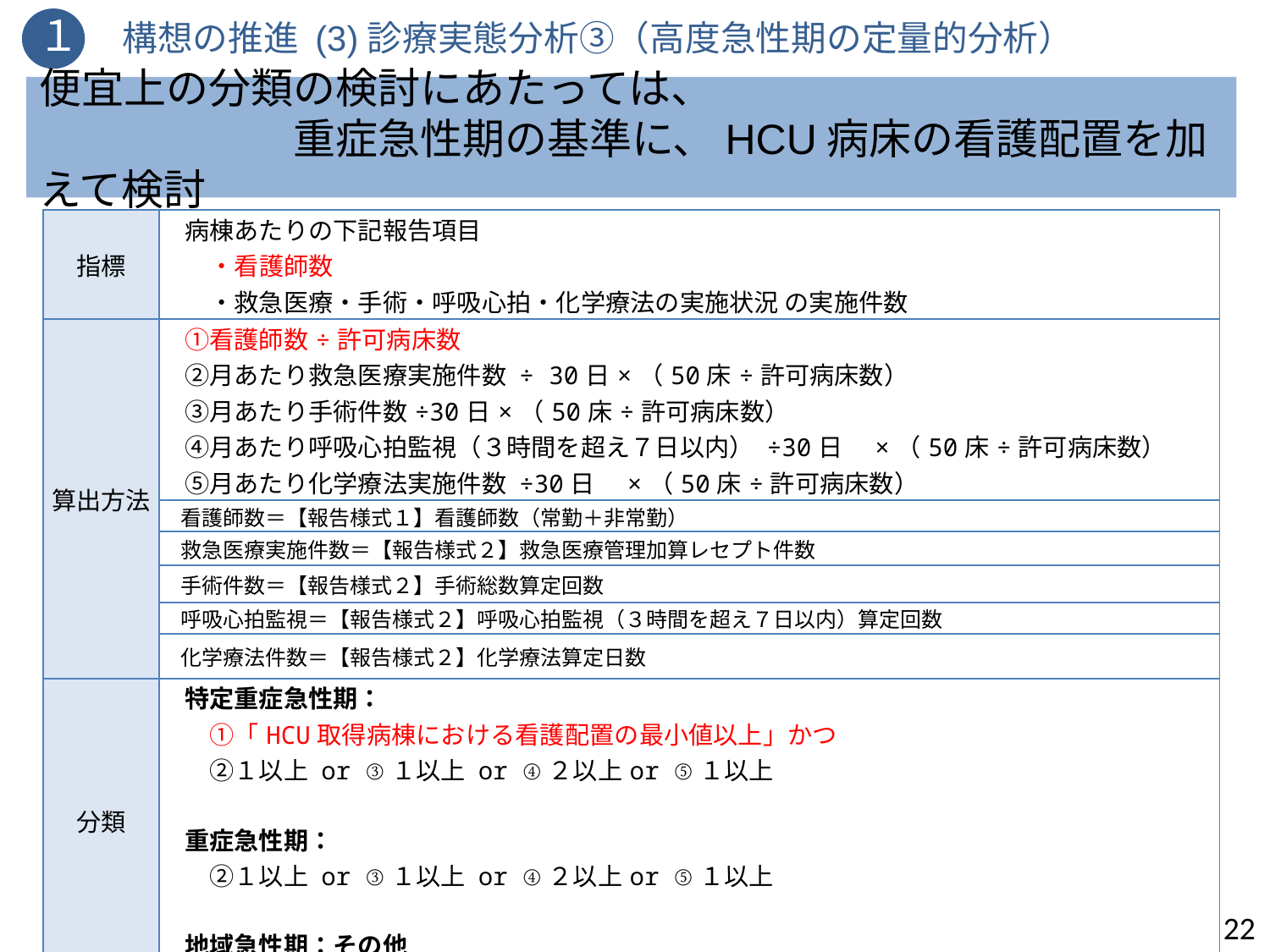

１　構想の推進 (3)診療実態分析③（高度急性期の定量的分析）

便宜上の分類の検討にあたっては、
　　　　　　重症急性期の基準に、HCU病床の看護配置を加えて検討
| 指標 | 病棟あたりの下記報告項目 　　・看護師数 　　・救急医療・手術・呼吸心拍・化学療法の実施状況 の実施件数 |
| --- | --- |
| 算出方法 | ①看護師数÷許可病床数 　②月あたり救急医療実施件数 ÷ 30日×（50床÷許可病床数） 　③月あたり手術件数÷30日×（50床÷許可病床数）　 　④月あたり呼吸心拍監視（３時間を超え７日以内） ÷30日　×（50床÷許可病床数） 　⑤月あたり化学療法実施件数 ÷30日　×（50床÷許可病床数） |
|  | 看護師数＝【報告様式１】看護師数（常勤＋非常勤） |
|  | 救急医療実施件数＝【報告様式２】救急医療管理加算レセプト件数 |
|  | 手術件数＝【報告様式２】手術総数算定回数 |
|  | 呼吸心拍監視＝【報告様式２】呼吸心拍監視（３時間を超え７日以内）算定回数 |
|  | 化学療法件数＝【報告様式２】化学療法算定日数 |
| 分類 | 特定重症急性期： 　　①「HCU取得病棟における看護配置の最小値以上」かつ 　　②１以上 or ③１以上 or ④２以上or ⑤１以上 　重症急性期： 　　②１以上 or ③１以上 or ④２以上or ⑤１以上 　地域急性期：その他 |
22